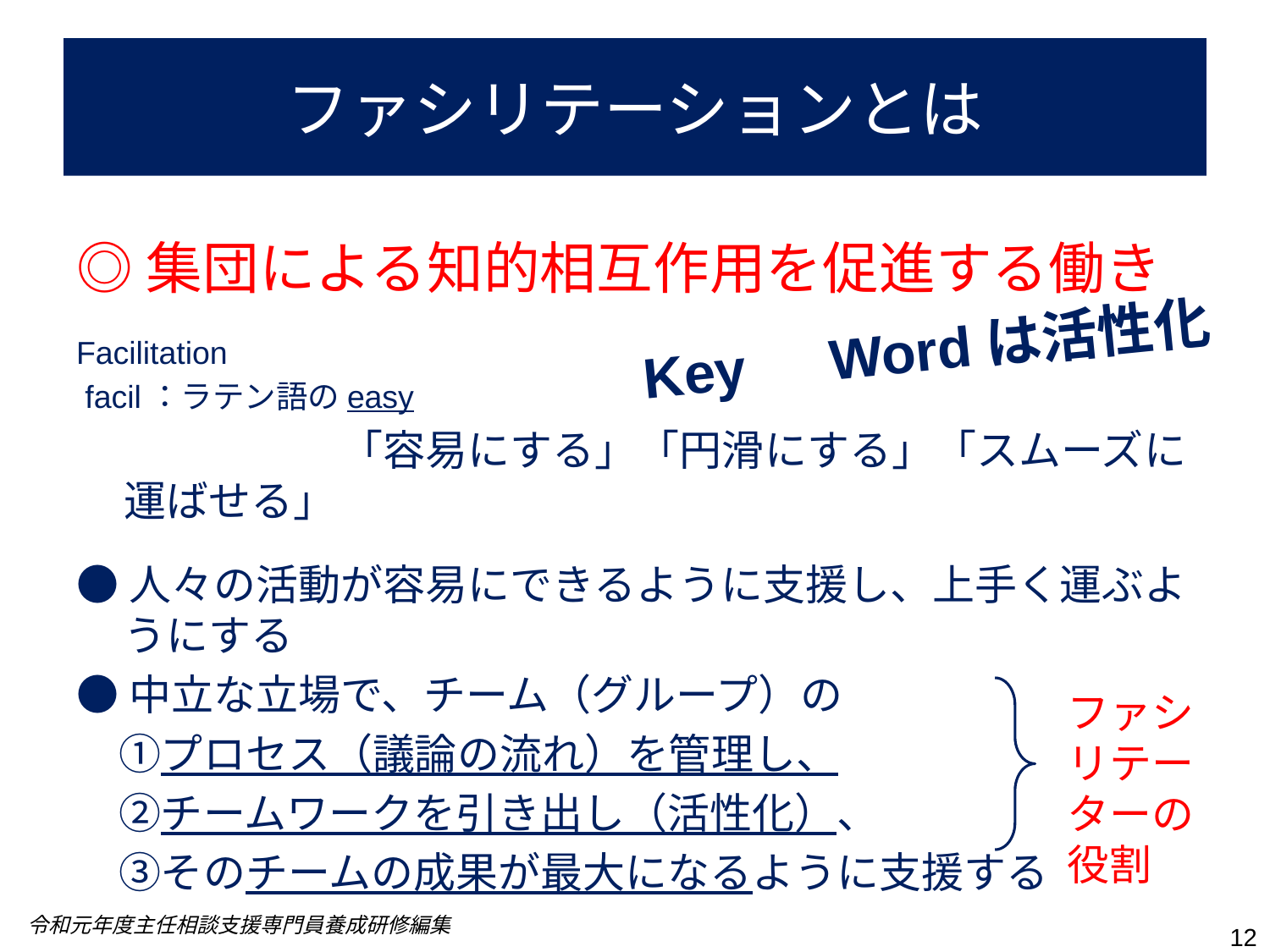

ファシリテーションとは
◎集団による知的相互作用を促進する働き

Facilitation
 facil：ラテン語のeasy
　　　　　　　　「容易にする」「円滑にする」「スムーズに運ばせる」

●人々の活動が容易にできるように支援し、上手く運ぶようにする
●中立な立場で、チーム（グループ）の
　①プロセス（議論の流れ）を管理し、
　②チームワークを引き出し（活性化）、
　③そのチームの成果が最大になるように支援する
Key　Wordは活性化

ファシリテーターの役割
令和元年度主任相談支援専門員養成研修編集
12